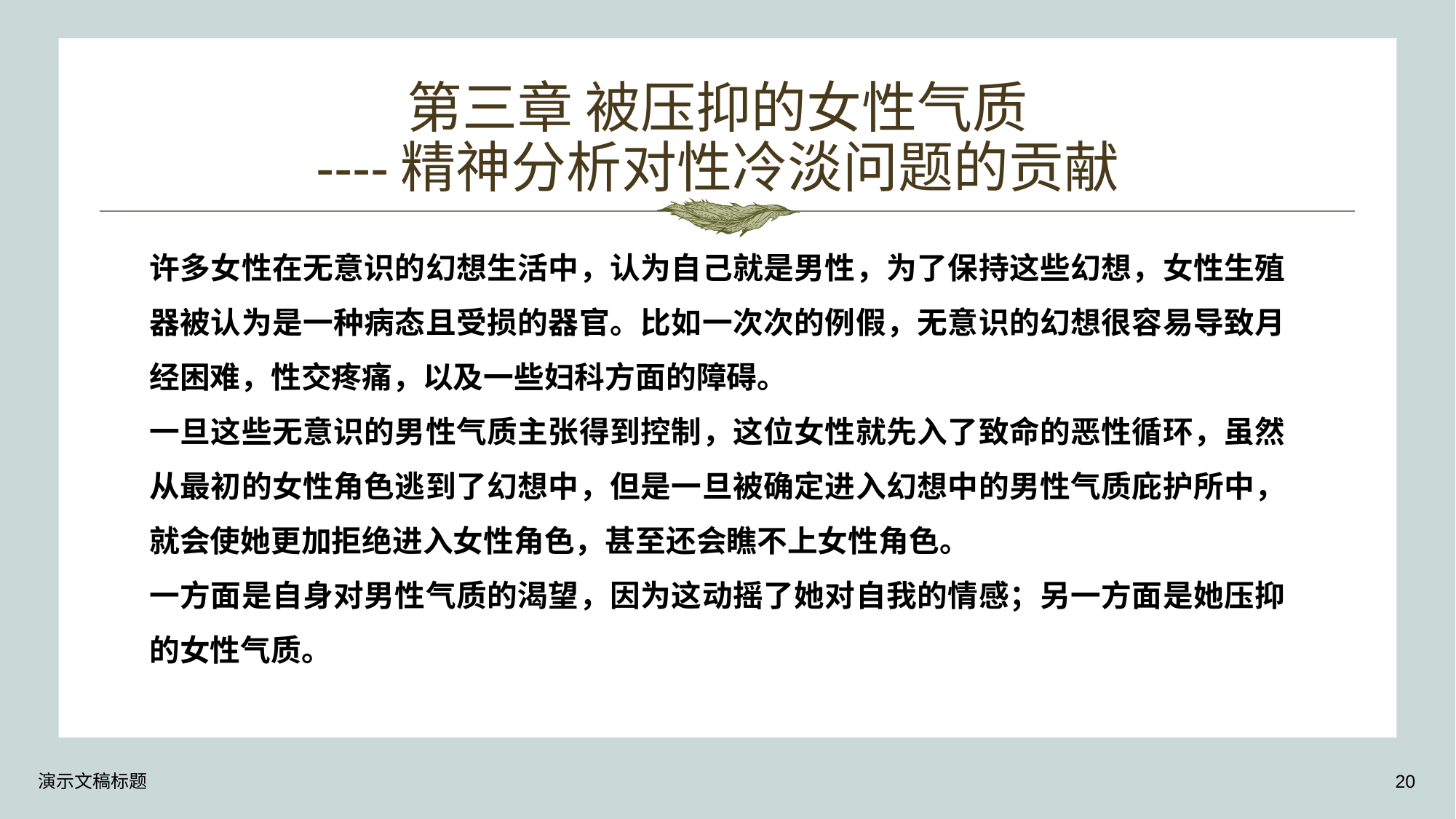

# 第三章 被压抑的女性气质 ----精神分析对性冷淡问题的贡献
许多女性在无意识的幻想生活中，认为自己就是男性，为了保持这些幻想，女性生殖器被认为是一种病态且受损的器官。比如一次次的例假，无意识的幻想很容易导致月经困难，性交疼痛，以及一些妇科方面的障碍。
一旦这些无意识的男性气质主张得到控制，这位女性就先入了致命的恶性循环，虽然从最初的女性角色逃到了幻想中，但是一旦被确定进入幻想中的男性气质庇护所中，就会使她更加拒绝进入女性角色，甚至还会瞧不上女性角色。
一方面是自身对男性气质的渴望，因为这动摇了她对自我的情感；另一方面是她压抑的女性气质。

演示文稿标题
20